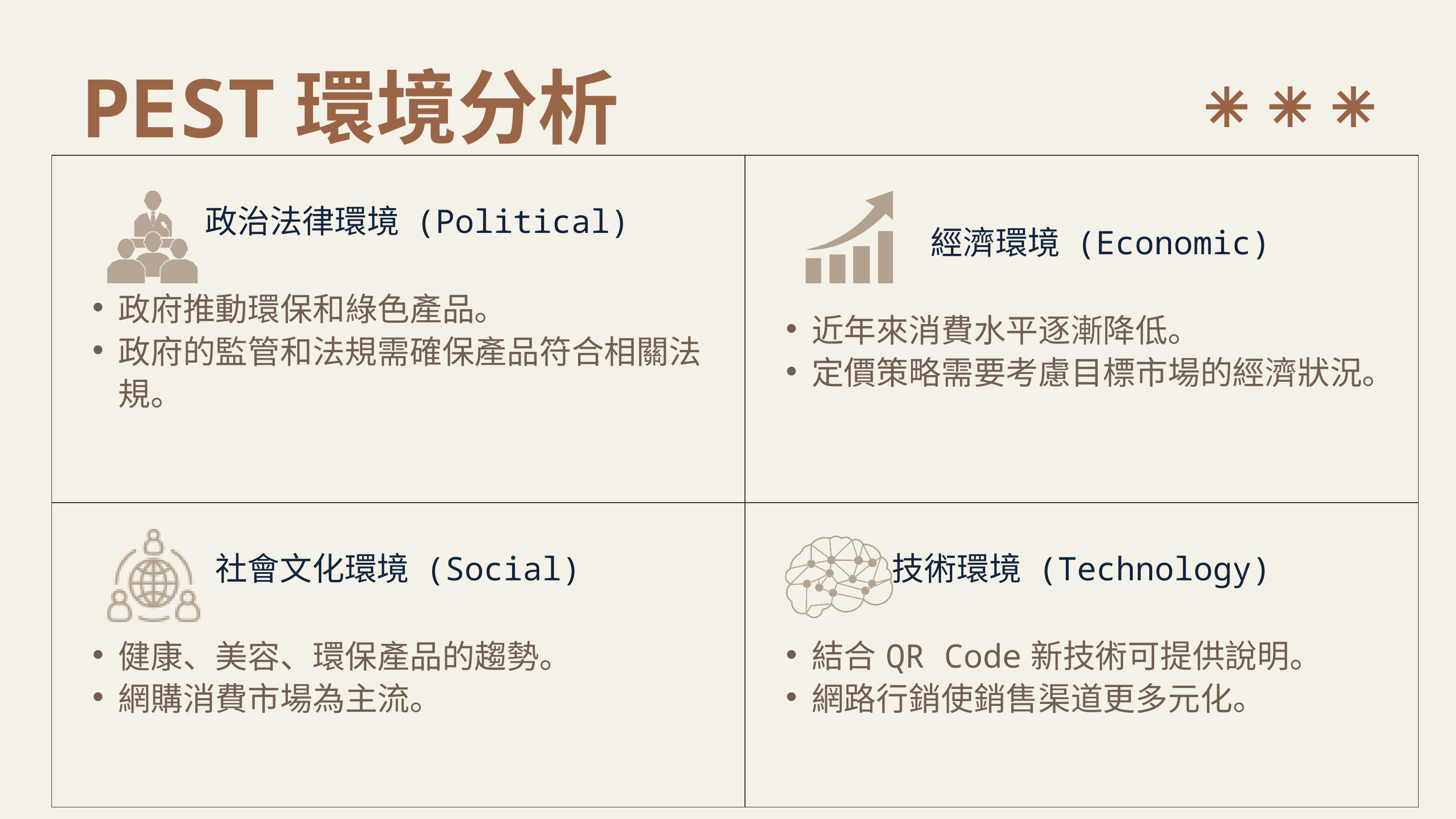

PEST環境分析

| 政治法律環境 (Political) 政府推動環保和綠色產品。 政府的監管和法規需確保產品符合相關法規。 | 經濟環境 (Economic) 近年來消費水平逐漸降低。 定價策略需要考慮目標市場的經濟狀況。 |
| --- | --- |
| 社會文化環境 (Social) 健康、美容、環保產品的趨勢。 網購消費市場為主流。 | 技術環境 (Technology) 結合QR Code新技術可提供說明。 網路行銷使銷售渠道更多元化。 |